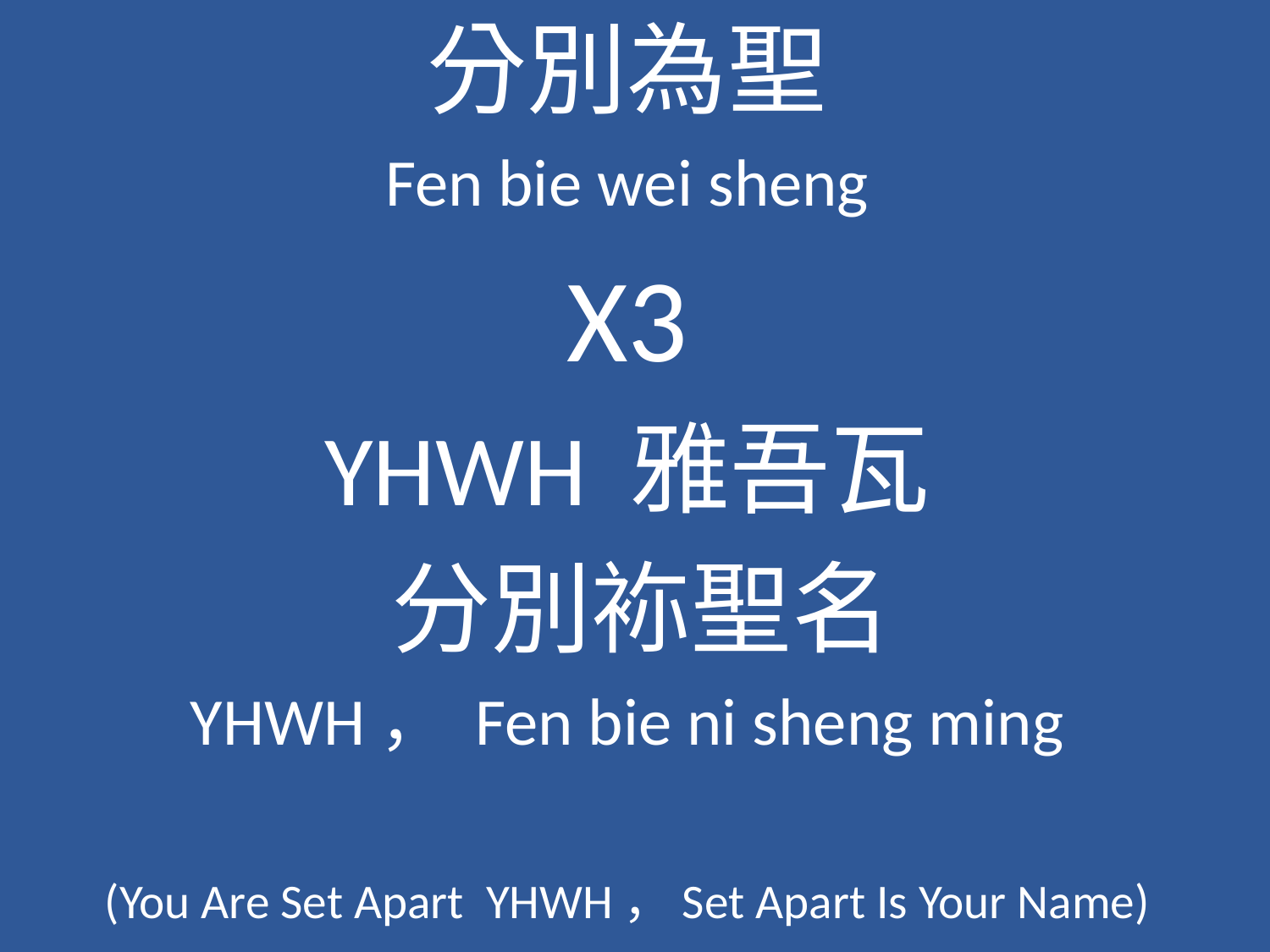

分別為聖
Fen bie wei sheng
X3
YHWH 雅吾瓦
 分別袮聖名
YHWH， Fen bie ni sheng ming

(You Are Set Apart  YHWH，Set Apart Is Your Name)